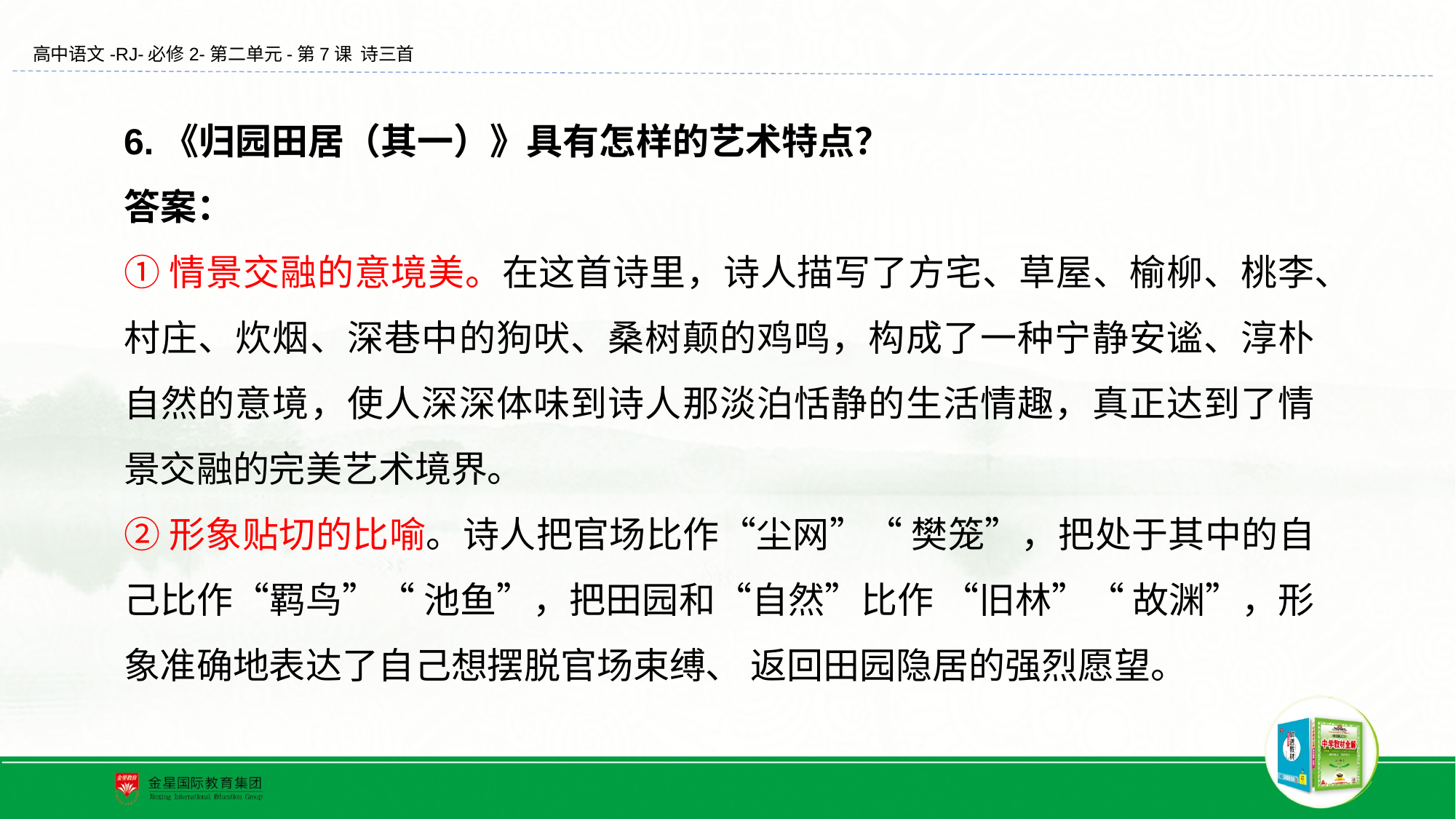

6.《归园田居（其一）》具有怎样的艺术特点？
答案：
①情景交融的意境美。在这首诗里，诗人描写了方宅、草屋、榆柳、桃李、村庄、炊烟、深巷中的狗吠、桑树颠的鸡鸣，构成了一种宁静安谧、淳朴自然的意境，使人深深体味到诗人那淡泊恬静的生活情趣，真正达到了情景交融的完美艺术境界。
②形象贴切的比喻。诗人把官场比作“尘网”“ 樊笼”，把处于其中的自己比作“羁鸟”“ 池鱼”，把田园和“自然”比作 “旧林”“ 故渊”，形象准确地表达了自己想摆脱官场束缚、 返回田园隐居的强烈愿望。